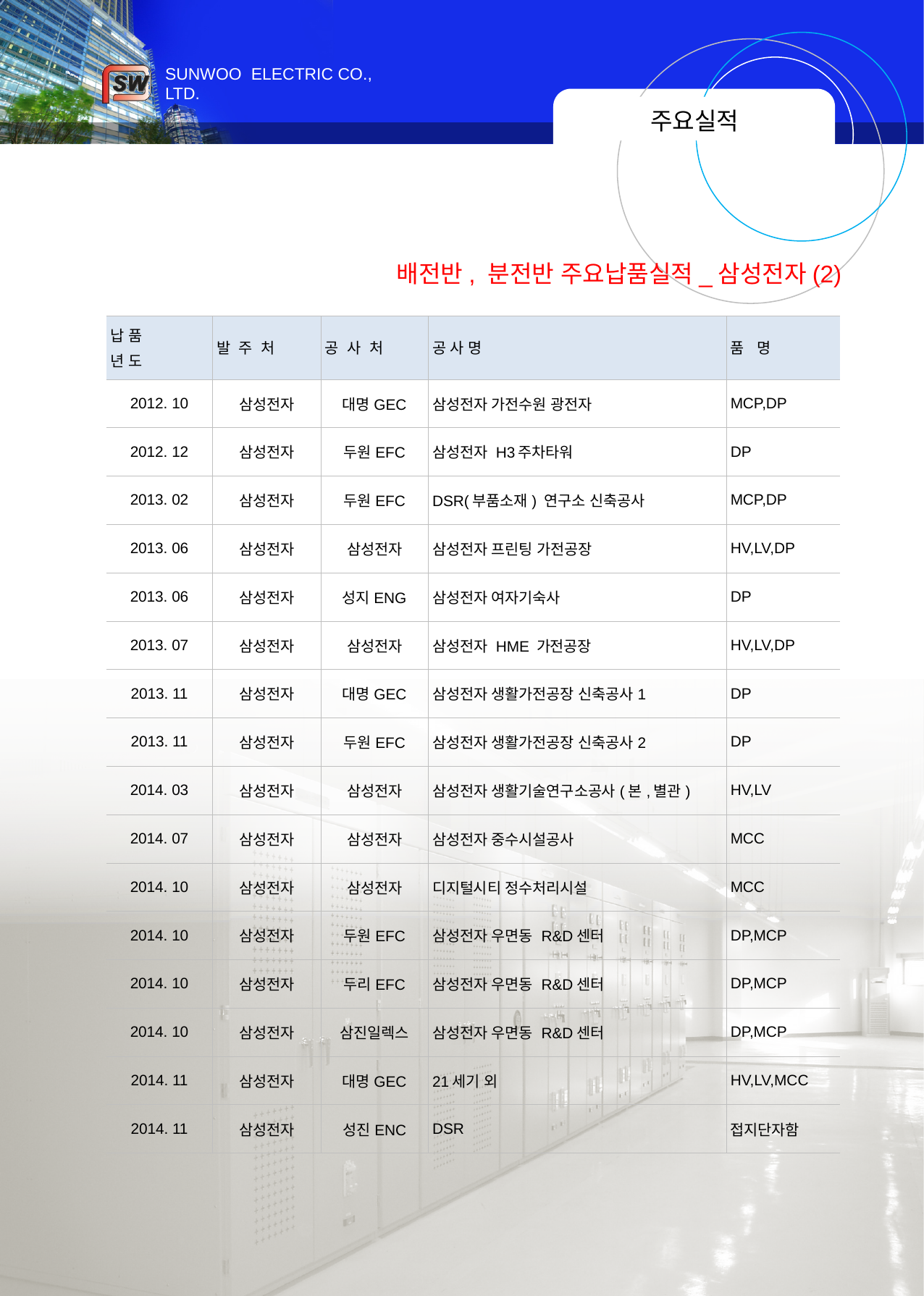

# 주요실적
배전반, 분전반 주요납품실적_삼성전자(2)
| 납 품 년 도 | 발 주 처 | 공 사 처 | 공 사 명 | 품 명 |
| --- | --- | --- | --- | --- |
| 2012. 10 | 삼성전자 | 대명GEC | 삼성전자 가전수원 광전자 | MCP,DP |
| 2012. 12 | 삼성전자 | 두원EFC | 삼성전자 H3주차타워 | DP |
| 2013. 02 | 삼성전자 | 두원EFC | DSR(부품소재) 연구소 신축공사 | MCP,DP |
| 2013. 06 | 삼성전자 | 삼성전자 | 삼성전자 프린팅 가전공장 | HV,LV,DP |
| 2013. 06 | 삼성전자 | 성지ENG | 삼성전자 여자기숙사 | DP |
| 2013. 07 | 삼성전자 | 삼성전자 | 삼성전자 HME 가전공장 | HV,LV,DP |
| 2013. 11 | 삼성전자 | 대명GEC | 삼성전자 생활가전공장 신축공사1 | DP |
| 2013. 11 | 삼성전자 | 두원EFC | 삼성전자 생활가전공장 신축공사2 | DP |
| 2014. 03 | 삼성전자 | 삼성전자 | 삼성전자 생활기술연구소공사(본,별관) | HV,LV |
| 2014. 07 | 삼성전자 | 삼성전자 | 삼성전자 중수시설공사 | MCC |
| 2014. 10 | 삼성전자 | 삼성전자 | 디지털시티 정수처리시설 | MCC |
| 2014. 10 | 삼성전자 | 두원EFC | 삼성전자 우면동 R&D센터 | DP,MCP |
| 2014. 10 | 삼성전자 | 두리EFC | 삼성전자 우면동 R&D센터 | DP,MCP |
| 2014. 10 | 삼성전자 | 삼진일렉스 | 삼성전자 우면동 R&D센터 | DP,MCP |
| 2014. 11 | 삼성전자 | 대명GEC | 21세기 외 | HV,LV,MCC |
| 2014. 11 | 삼성전자 | 성진ENC | DSR | 접지단자함 |